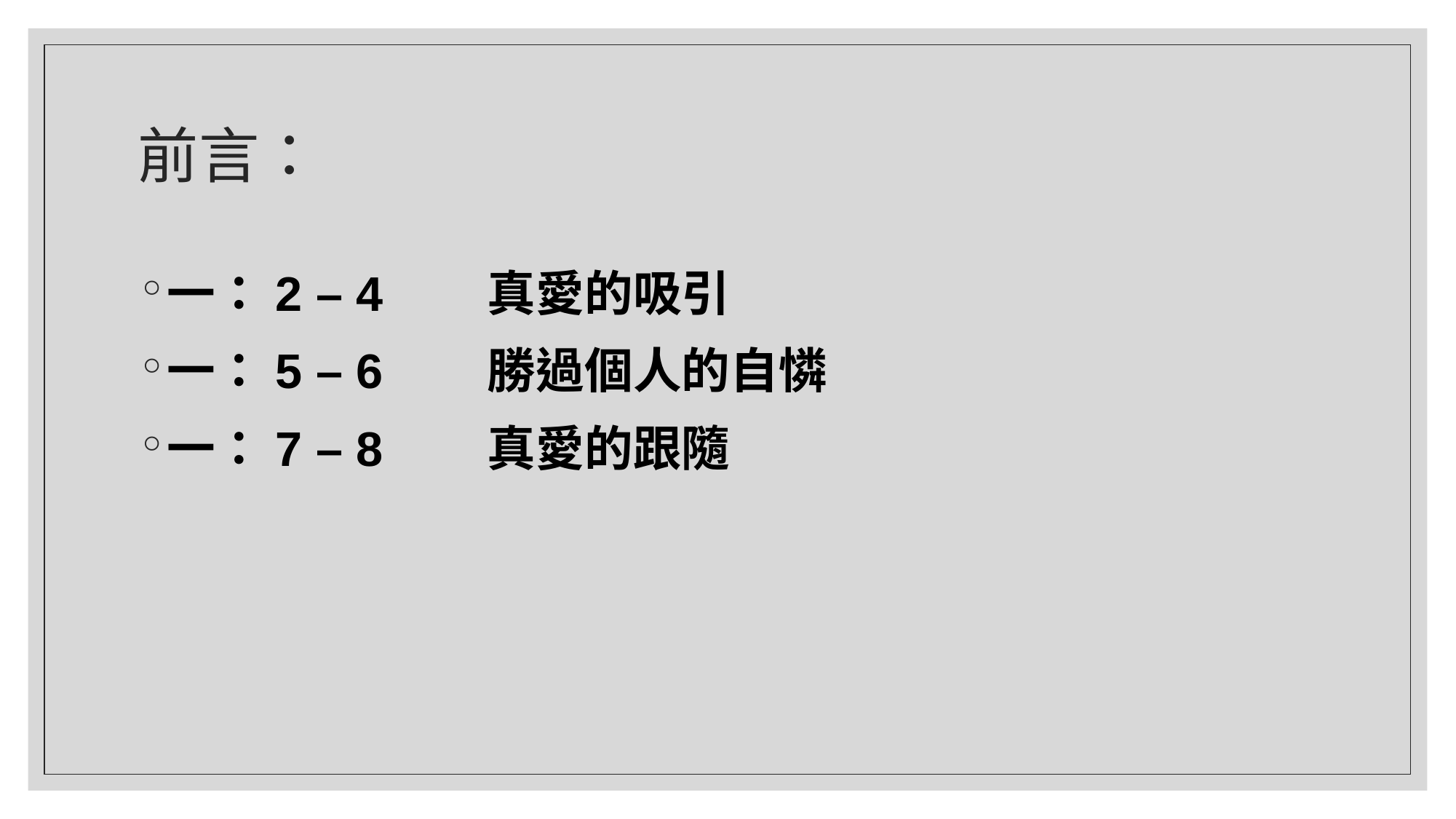

# 前言：
一：2 – 4	真愛的吸引
一：5 – 6	勝過個人的自憐
一：7 – 8	真愛的跟隨